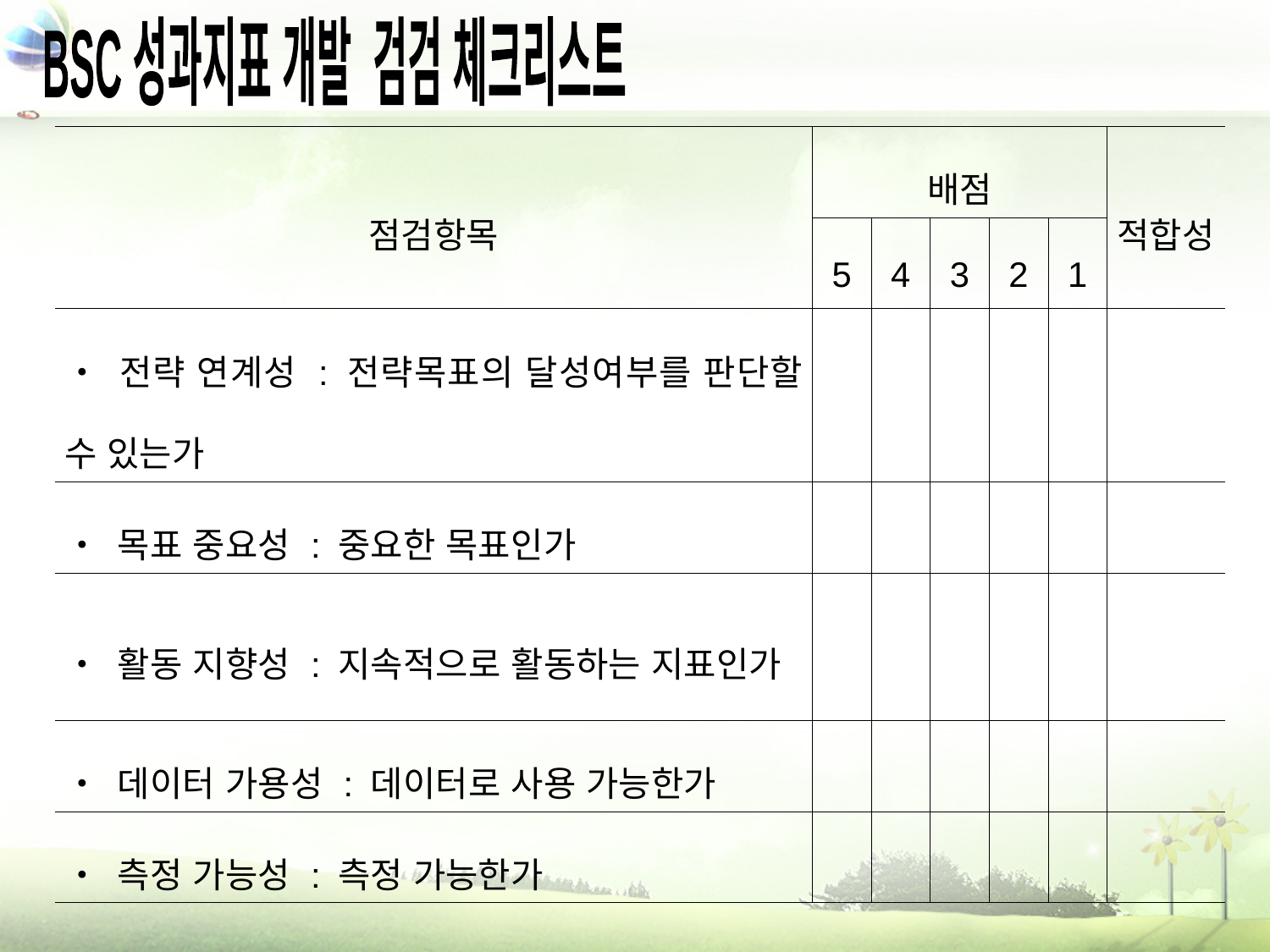

BSC 성과지표 개발  검검 체크리스트
| 점검항목 | 배점 |  |  |  |  | 적합성 |
| --- | --- | --- | --- | --- | --- | --- |
|  | 5 | 4 | 3 | 2 | 1 |  |
| • 전략 연계성 : 전략목표의 달성여부를 판단할 수 있는가 |  |  |  |  |  |  |
| • 목표 중요성 : 중요한 목표인가 |  |  |  |  |  |  |
| • 활동 지향성 : 지속적으로 활동하는 지표인가 |  |  |  |  |  |  |
| • 데이터 가용성 : 데이터로 사용 가능한가 |  |  |  |  |  |  |
| • 측정 가능성 : 측정 가능한가 |  |  |  |  |  |  |